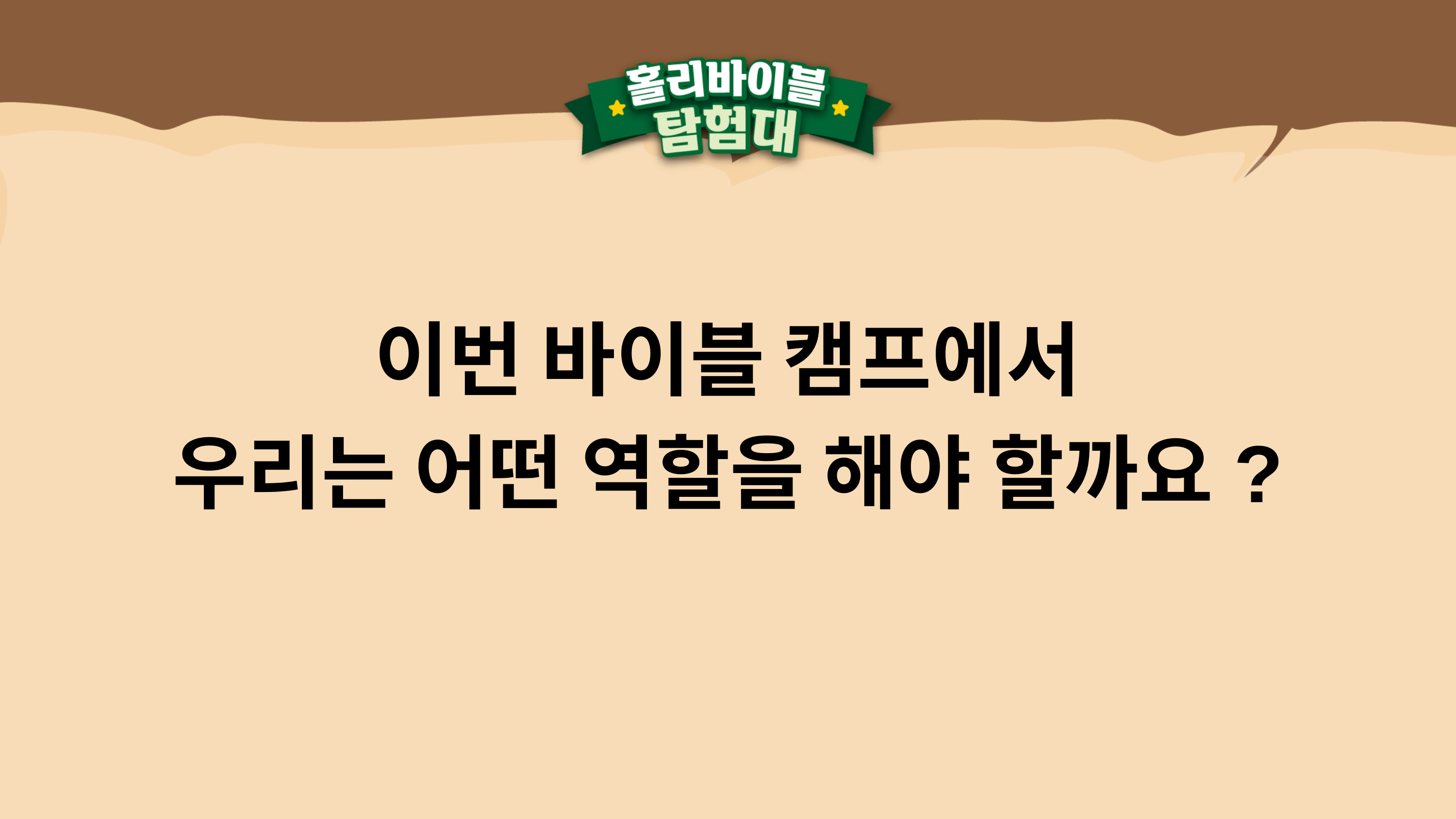

이번 바이블 캠프에서
우리는 어떤 역할을 해야 할까요?